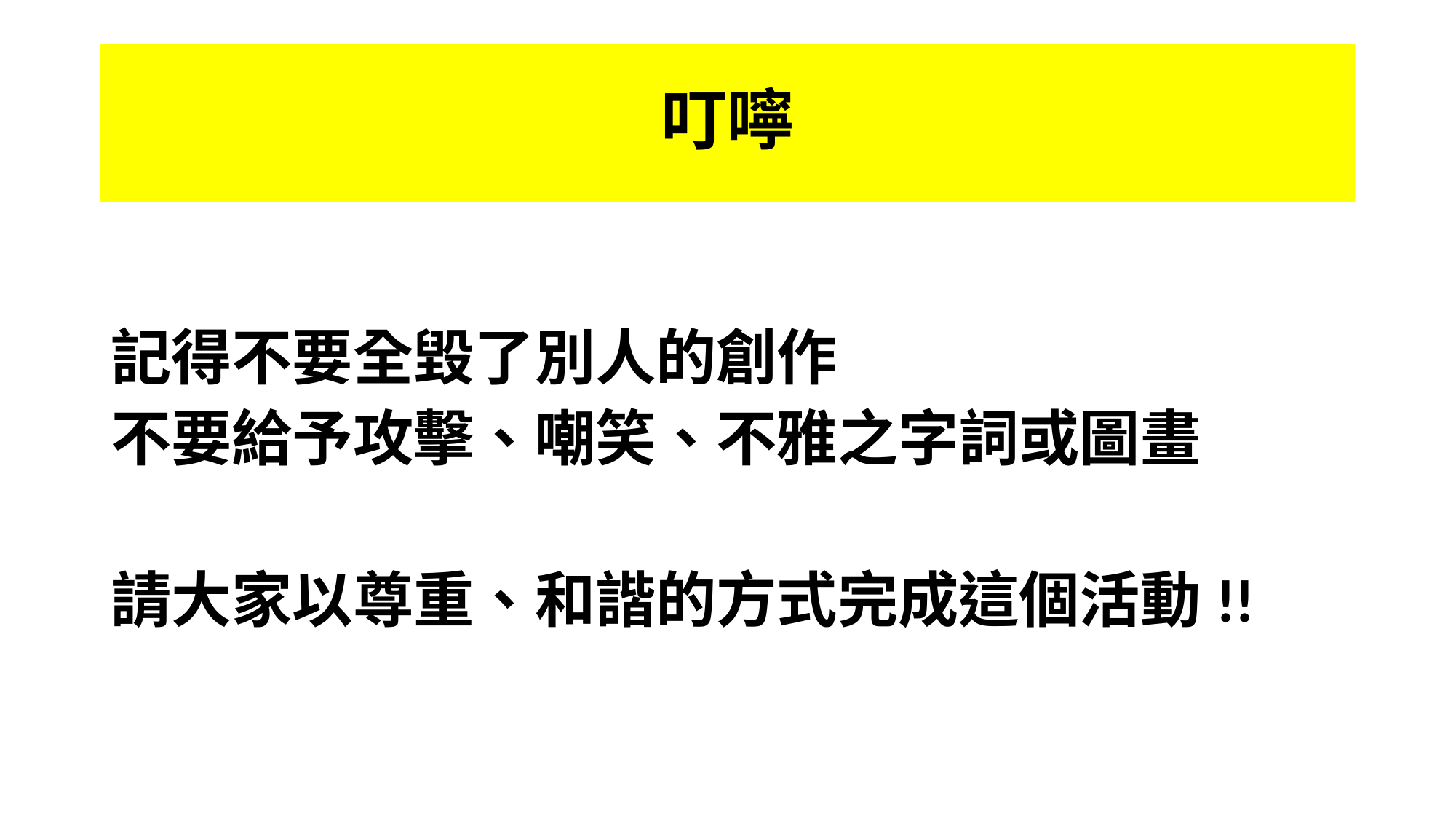

# 叮嚀
記得不要全毀了別人的創作
不要給予攻擊、嘲笑、不雅之字詞或圖畫

請大家以尊重、和諧的方式完成這個活動!!